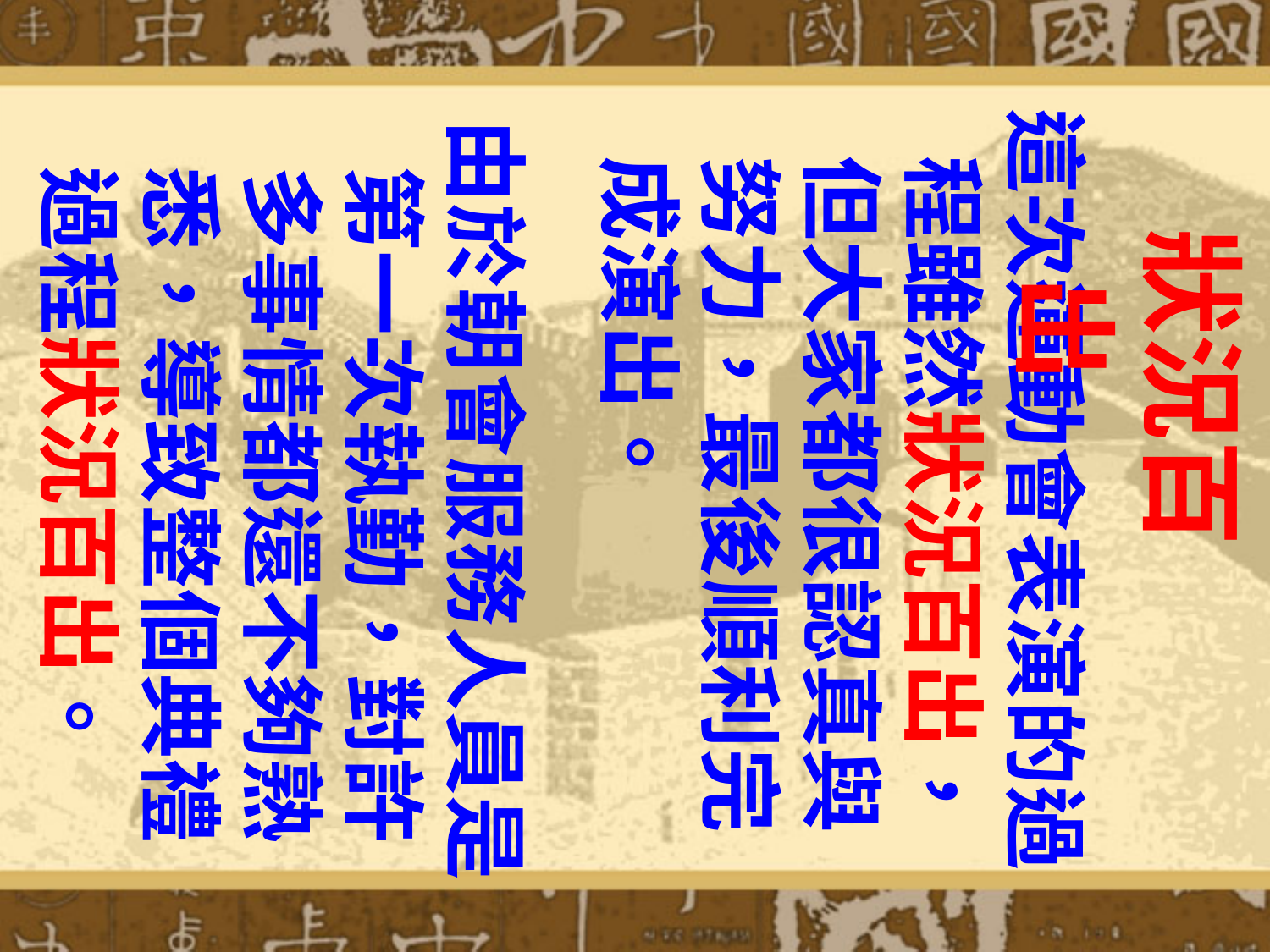

這次運動會表演的過程雖然狀況百出，但大家都很認真與努力，最後順利完成演出。
由於朝會服務人員是第一次執勤，對許多事情都還不夠熟悉，導致整個典禮過程狀況百出。
狀況百出